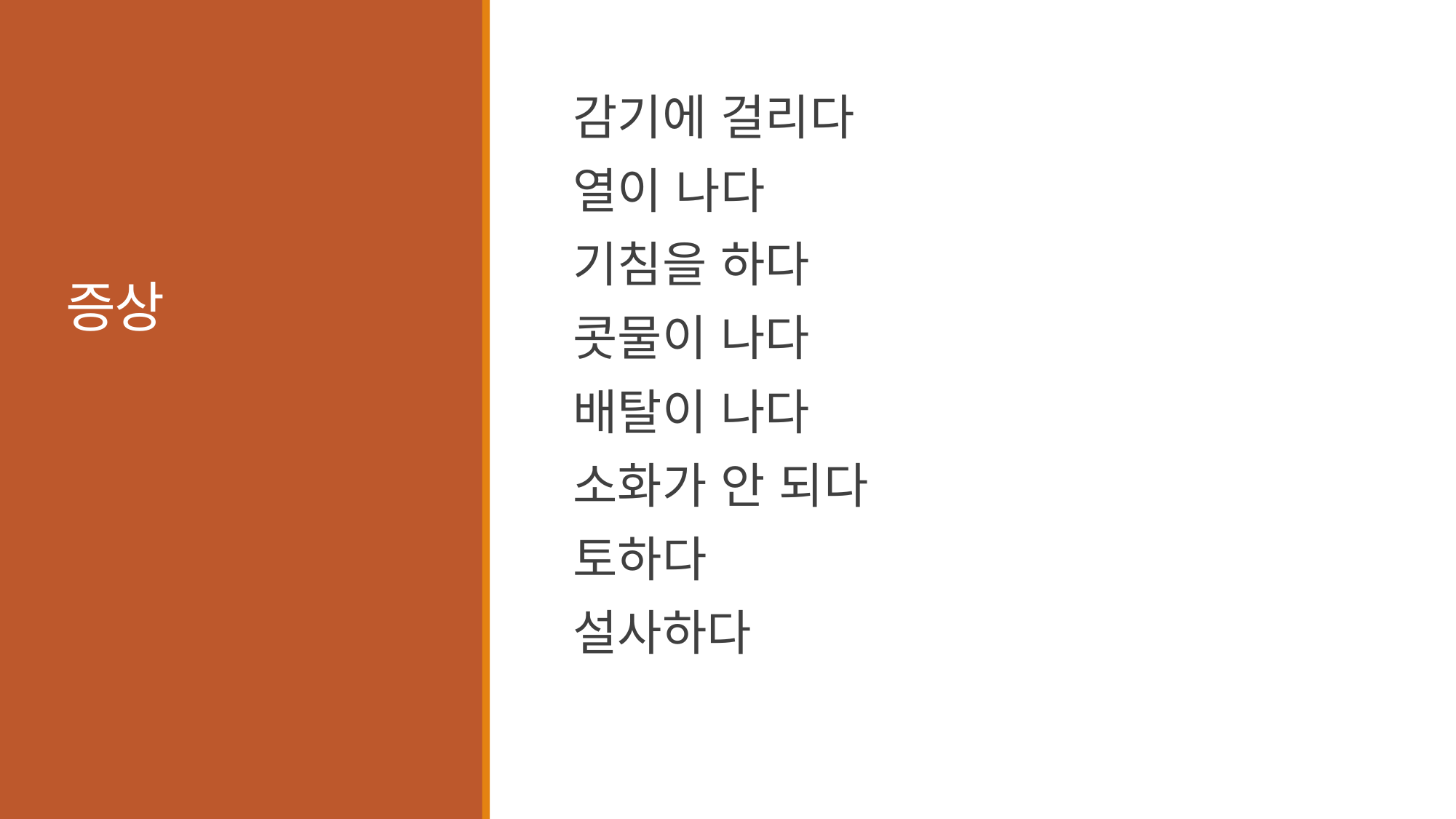

# 증상
감기에 걸리다
열이 나다
기침을 하다
콧물이 나다
배탈이 나다
소화가 안 되다
토하다
설사하다